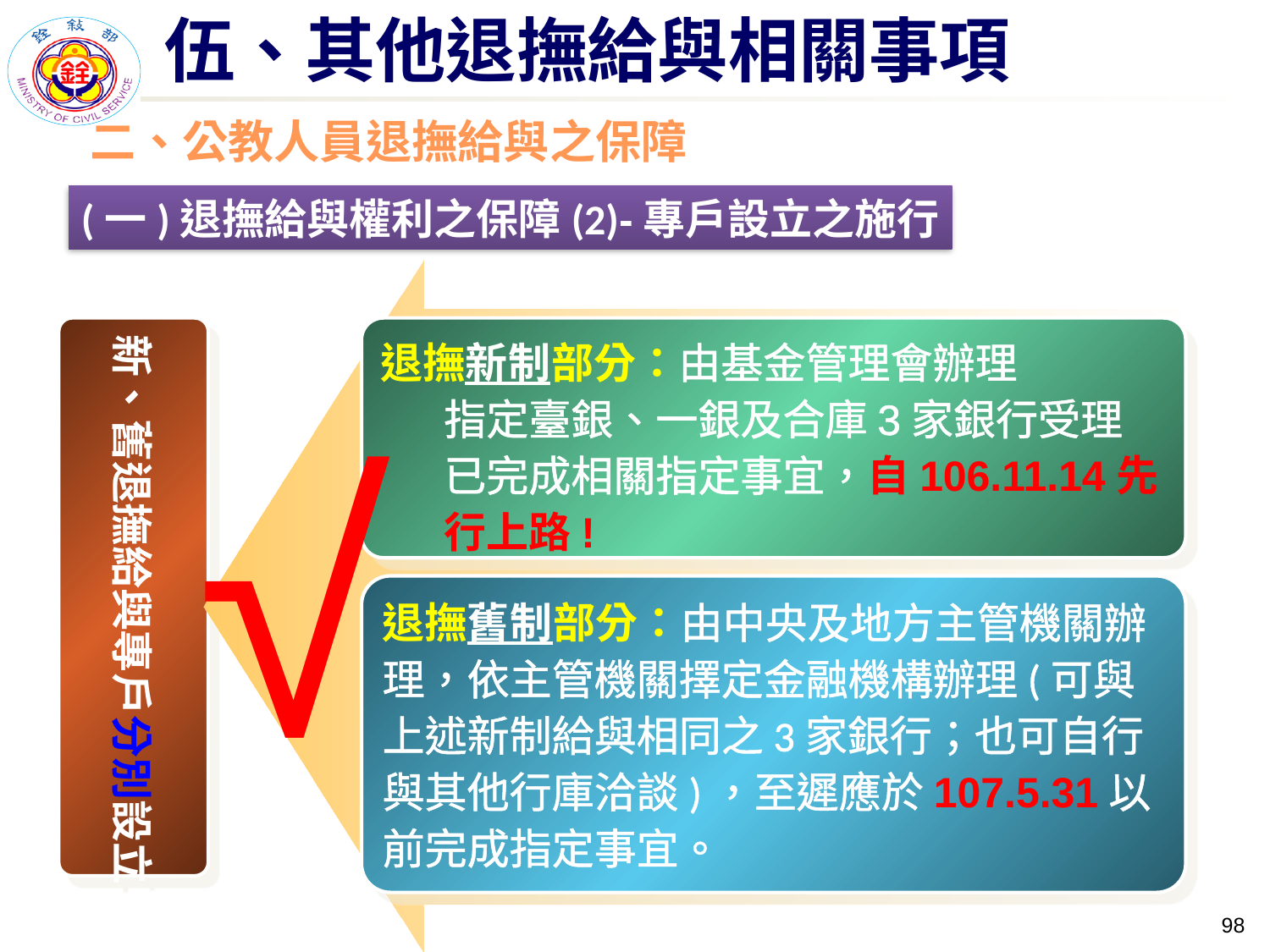

伍、其他退撫給與相關事項
二、公教人員退撫給與之保障
(一)退撫給與權利之保障(2)-專戶設立之施行

退撫新制部分：由基金管理會辦理
指定臺銀、一銀及合庫3家銀行受理
已完成相關指定事宜，自106.11.14先行上路!
退撫舊制部分：由中央及地方主管機關辦理，依主管機關擇定金融機構辦理(可與上述新制給與相同之3家銀行；也可自行與其他行庫洽談)，至遲應於107.5.31以前完成指定事宜。

新、舊退撫給與專戶分別設立
√

98